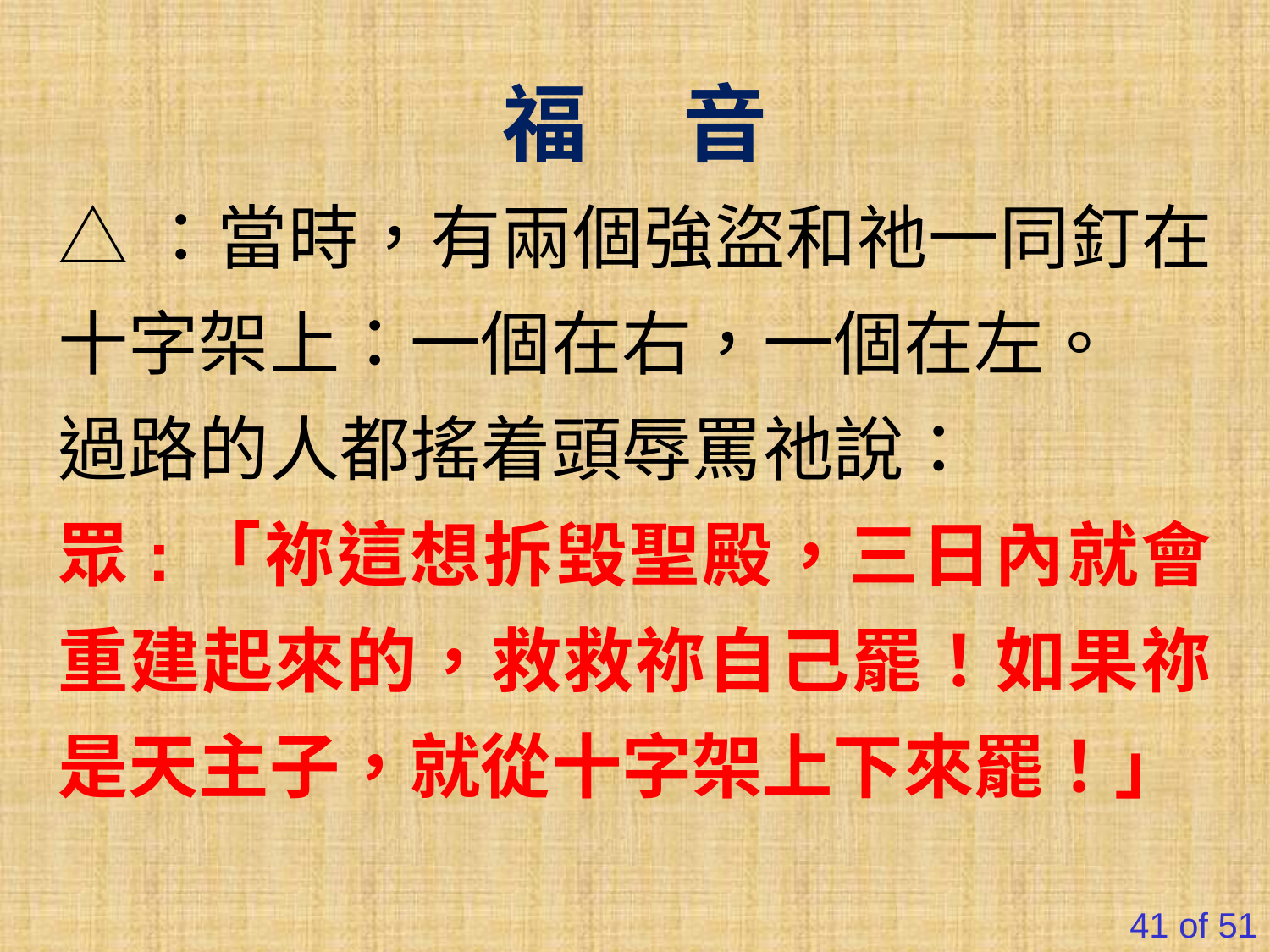

福     音
△：當時，有兩個強盜和祂一同釘在十字架上：一個在右，一個在左。
過路的人都搖着頭辱罵祂說：
眾:「祢這想拆毀聖殿，三日內就會重建起來的，救救祢自己罷！如果祢是天主子，就從十字架上下來罷！」

41 of 51